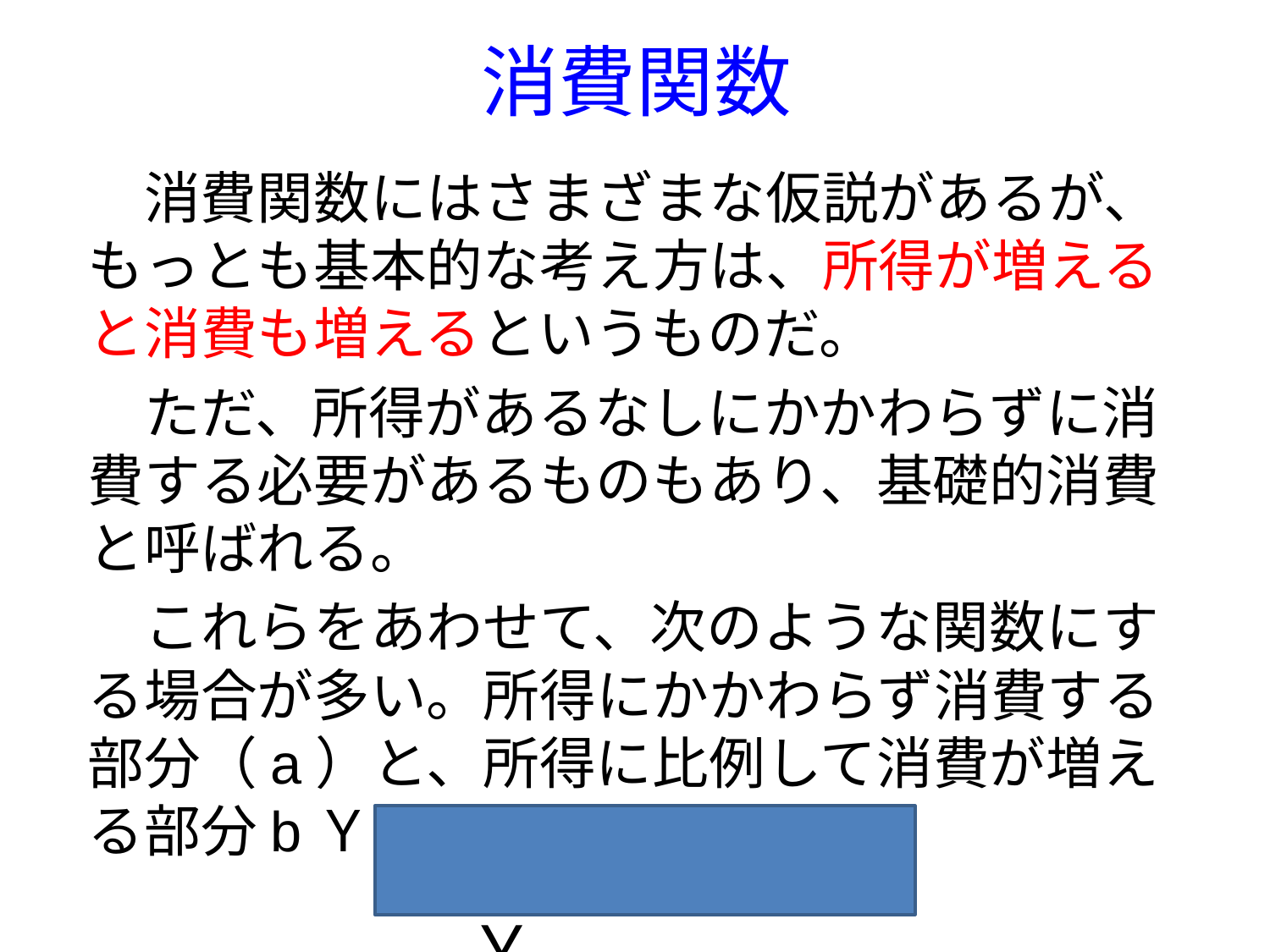

# 消費関数
　消費関数にはさまざまな仮説があるが、もっとも基本的な考え方は、所得が増えると消費も増えるというものだ。
　ただ、所得があるなしにかかわらずに消費する必要があるものもあり、基礎的消費と呼ばれる。
　これらをあわせて、次のような関数にする場合が多い。所得にかかわらず消費する部分（a）と、所得に比例して消費が増える部分bＹをあわせたものだ。

Ｃ＝ａ＋ｂＹ